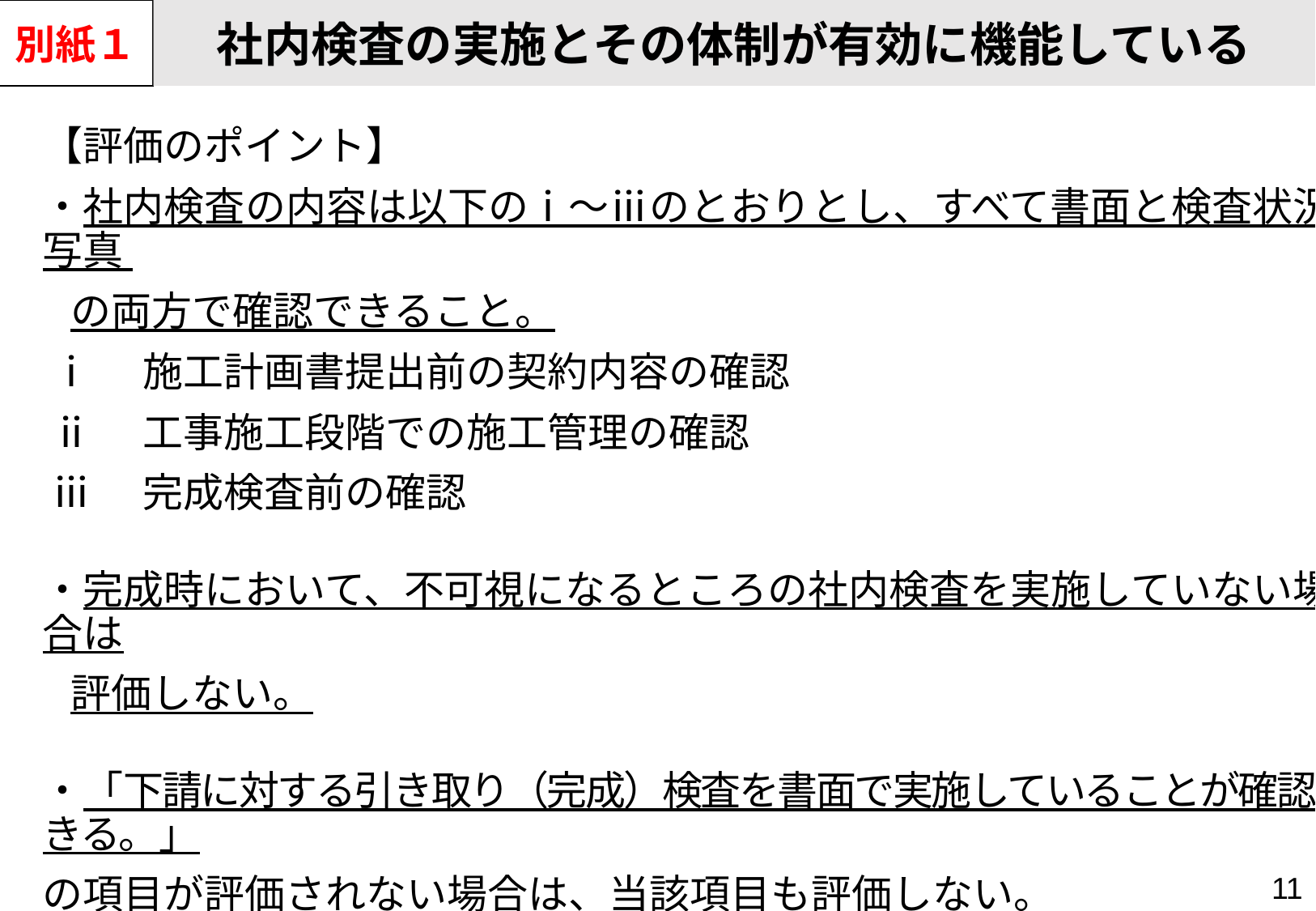

別紙１
社内検査の実施とその体制が有効に機能している
【評価のポイント】
・社内検査の内容は以下のⅰ～ⅲのとおりとし、すべて書面と検査状況写真
  の両方で確認できること。
 ⅰ　施工計画書提出前の契約内容の確認
 ⅱ　工事施工段階での施工管理の確認
 ⅲ　完成検査前の確認

・完成時において、不可視になるところの社内検査を実施していない場合は
  評価しない。

・「下請に対する引き取り（完成）検査を書面で実施していることが確認できる。」
の項目が評価されない場合は、当該項目も評価しない。

11